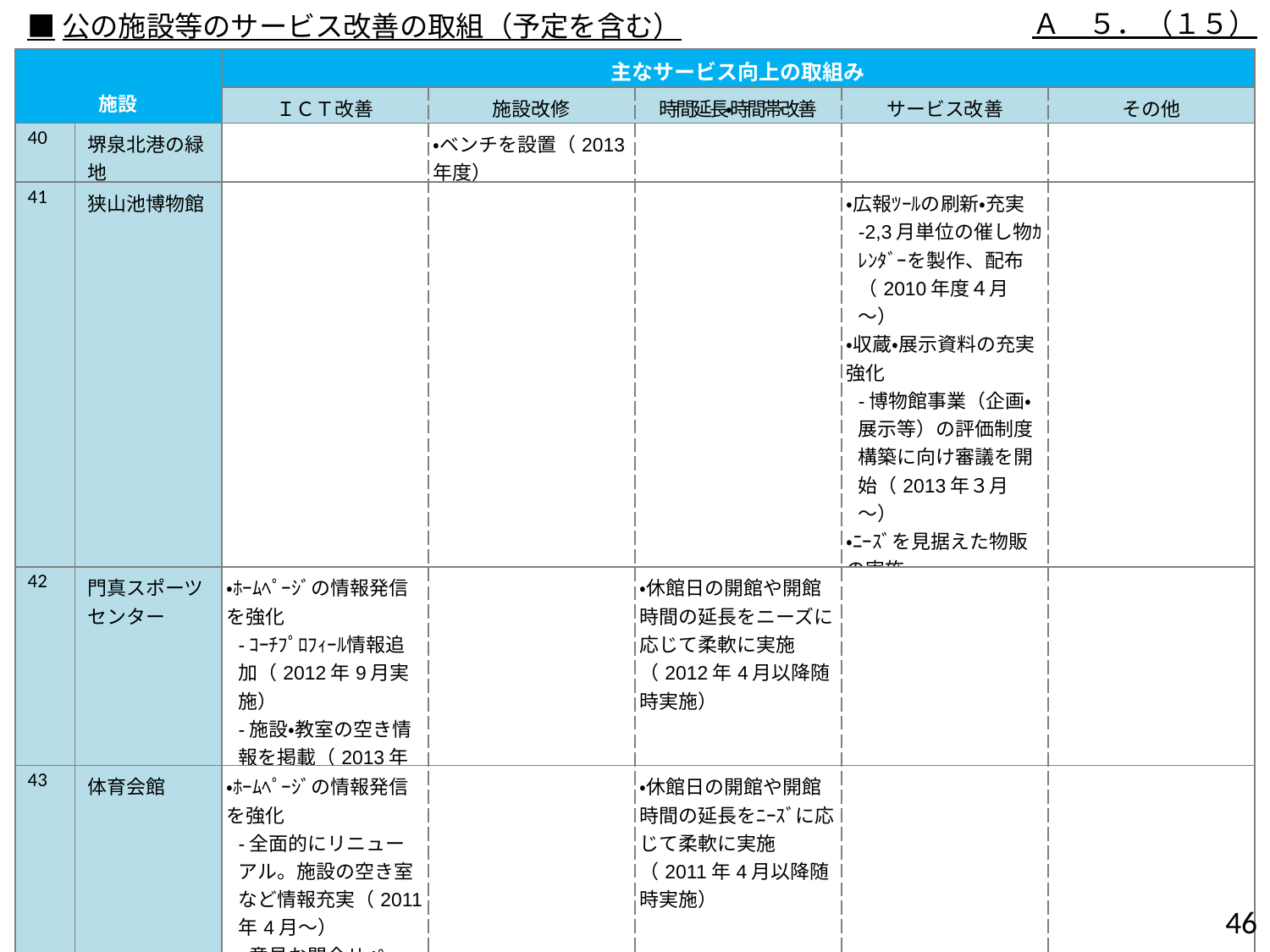

Ａ　５．（１５）
■公の施設等のサービス改善の取組（予定を含む）
| 施設 |  | 主なサービス向上の取組み |  |  |  |  |
| --- | --- | --- | --- | --- | --- | --- |
|  |  | ＩＣＴ改善 | 施設改修 | 時間延長・時間帯改善 | サービス改善 | その他 |
| 40 | 堺泉北港の緑地 |  | ・ベンチを設置（2013年度） |  |  |  |
| 41 | 狭山池博物館 |  |  |  | ・広報ﾂｰﾙの刷新・充実 -2,3月単位の催し物ｶﾚﾝﾀﾞｰを製作、配布（2010年度４月～） ・収蔵・展示資料の充実強化 -博物館事業（企画・展示等）の評価制度構築に向け審議を開始（2013年３月～） ・ﾆｰｽﾞを見据えた物販の実施 -特別展図録の頒布（2010年４月～） |  |
| 42 | 門真スポーツセンター | ・ﾎｰﾑﾍﾟｰｼﾞの情報発信を強化 -ｺｰﾁﾌﾟﾛﾌｨｰﾙ情報追加（2012年9月実施） -施設・教室の空き情報を掲載（2013年4月～） |  | ・休館日の開館や開館時間の延長をニーズに応じて柔軟に実施（2012年4月以降随時実施） |  |  |
| 43 | 体育会館 | ・ﾎｰﾑﾍﾟｰｼﾞの情報発信を強化 -全面的にリニューアル。施設の空き室など情報充実（2011年4月～） -意見お問合せページを追加（2012年4月～） -Facebookを開始（2013年4月～） |  | ・休館日の開館や開館時間の延長をﾆｰｽﾞに応じて柔軟に実施（2011年4月以降随時実施） |  |  |
46